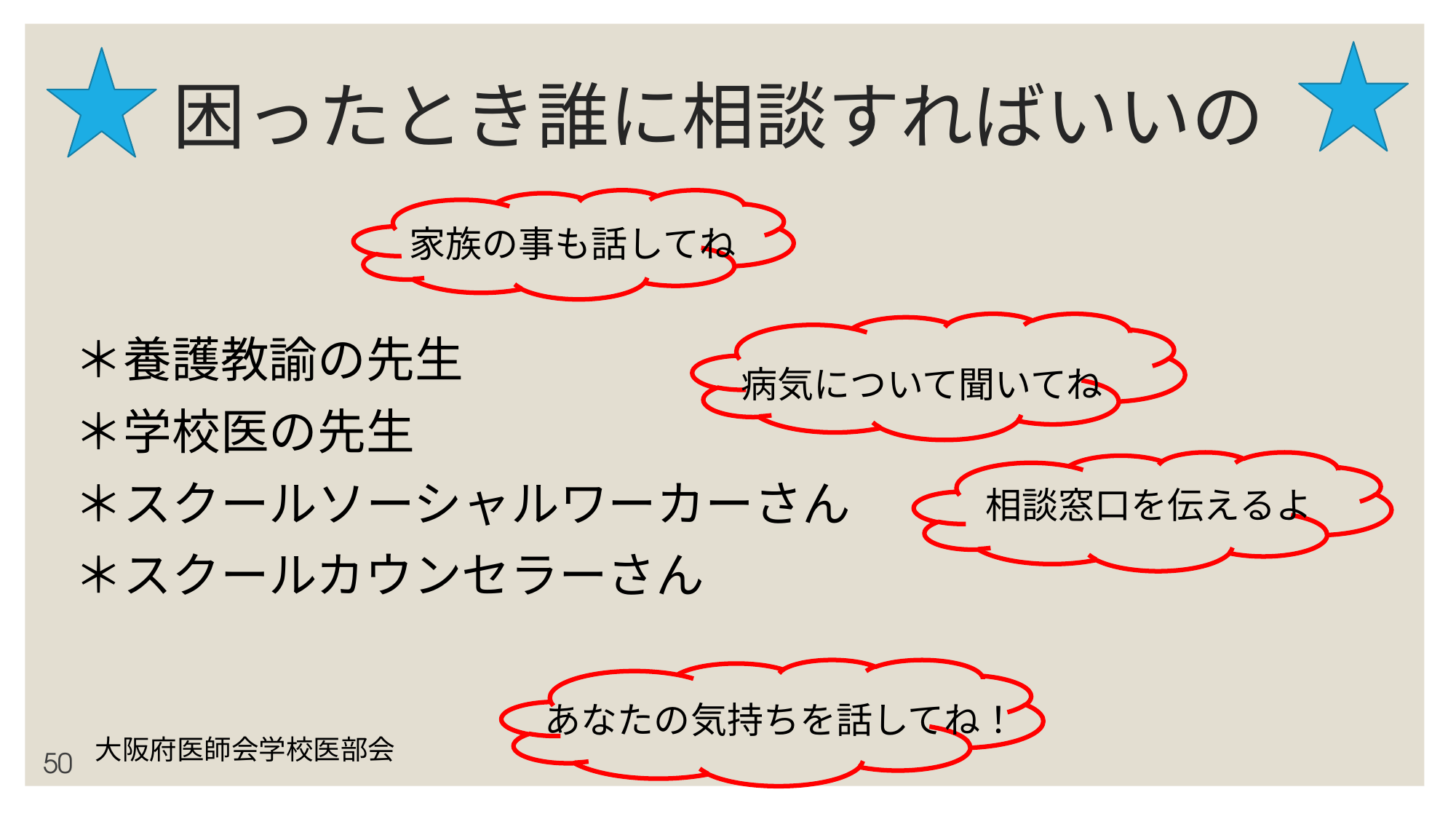

# 困ったとき誰に相談すればいいの

家族の事も話してね

＊養護教諭の先生
＊学校医の先生
＊スクールソーシャルワーカーさん
＊スクールカウンセラーさん

病気について聞いてね

相談窓口を伝えるよ

あなたの気持ちを話してね！
大阪府医師会学校医部会
50